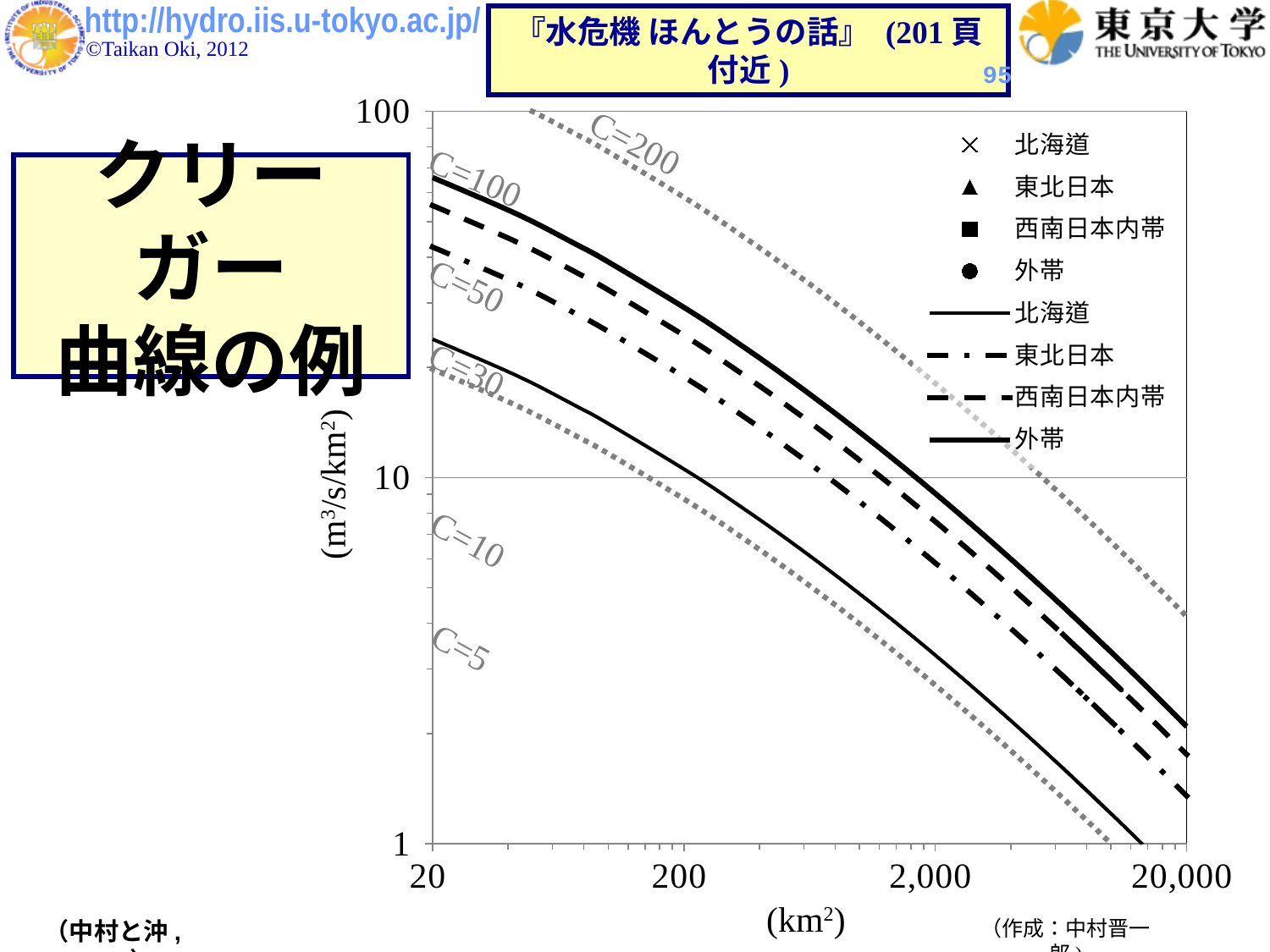

### Chart

| Category | 北海道 | 東北日本 | 西南日本内帯 | 外帯 | 100  | 50  | 10  | 5  | 200  | 30  | 北海道 | 東北日本 | 西南日本内帯 | 外帯 |
|---|---|---|---|---|---|---|---|---|---|---|---|---|---|---|
C=200
C=100
C=50
C=30
(m3/s/km2)
C=10
C=5
(km2)
『水危機 ほんとうの話』 (201頁付近)
95
クリーガー
曲線の例
（作成：中村晋一郎)
（中村と沖, 2011）